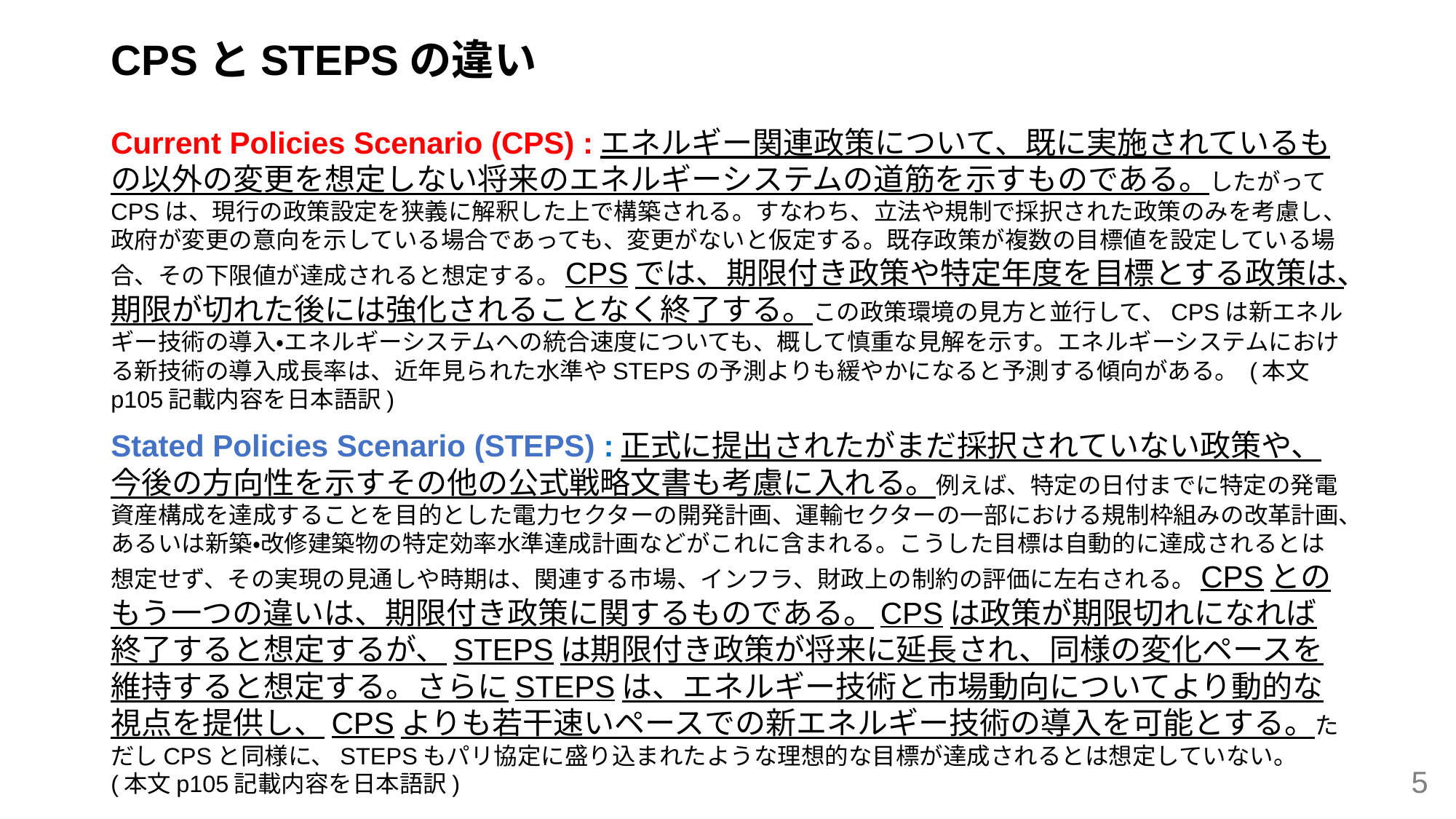

# CPSとSTEPSの違い
Current Policies Scenario (CPS) :エネルギー関連政策について、既に実施されているもの以外の変更を想定しない将来のエネルギーシステムの道筋を示すものである。したがってCPSは、現行の政策設定を狭義に解釈した上で構築される。すなわち、立法や規制で採択された政策のみを考慮し、政府が変更の意向を示している場合であっても、変更がないと仮定する。既存政策が複数の目標値を設定している場合、その下限値が達成されると想定する。CPSでは、期限付き政策や特定年度を目標とする政策は、期限が切れた後には強化されることなく終了する。この政策環境の見方と並行して、CPSは新エネルギー技術の導入・エネルギーシステムへの統合速度についても、概して慎重な見解を示す。エネルギーシステムにおける新技術の導入成長率は、近年見られた水準やSTEPSの予測よりも緩やかになると予測する傾向がある。 (本文p105記載内容を日本語訳)
Stated Policies Scenario (STEPS) :正式に提出されたがまだ採択されていない政策や、今後の方向性を示すその他の公式戦略文書も考慮に入れる。例えば、特定の日付までに特定の発電資産構成を達成することを目的とした電力セクターの開発計画、運輸セクターの一部における規制枠組みの改革計画、あるいは新築・改修建築物の特定効率水準達成計画などがこれに含まれる。こうした目標は自動的に達成されるとは想定せず、その実現の見通しや時期は、関連する市場、インフラ、財政上の制約の評価に左右される。CPSとのもう一つの違いは、期限付き政策に関するものである。CPSは政策が期限切れになれば終了すると想定するが、STEPSは期限付き政策が将来に延長され、同様の変化ペースを維持すると想定する。さらにSTEPSは、エネルギー技術と市場動向についてより動的な視点を提供し、CPSよりも若干速いペースでの新エネルギー技術の導入を可能とする。ただしCPSと同様に、STEPSもパリ協定に盛り込まれたような理想的な目標が達成されるとは想定していない。 (本文p105記載内容を日本語訳)
5